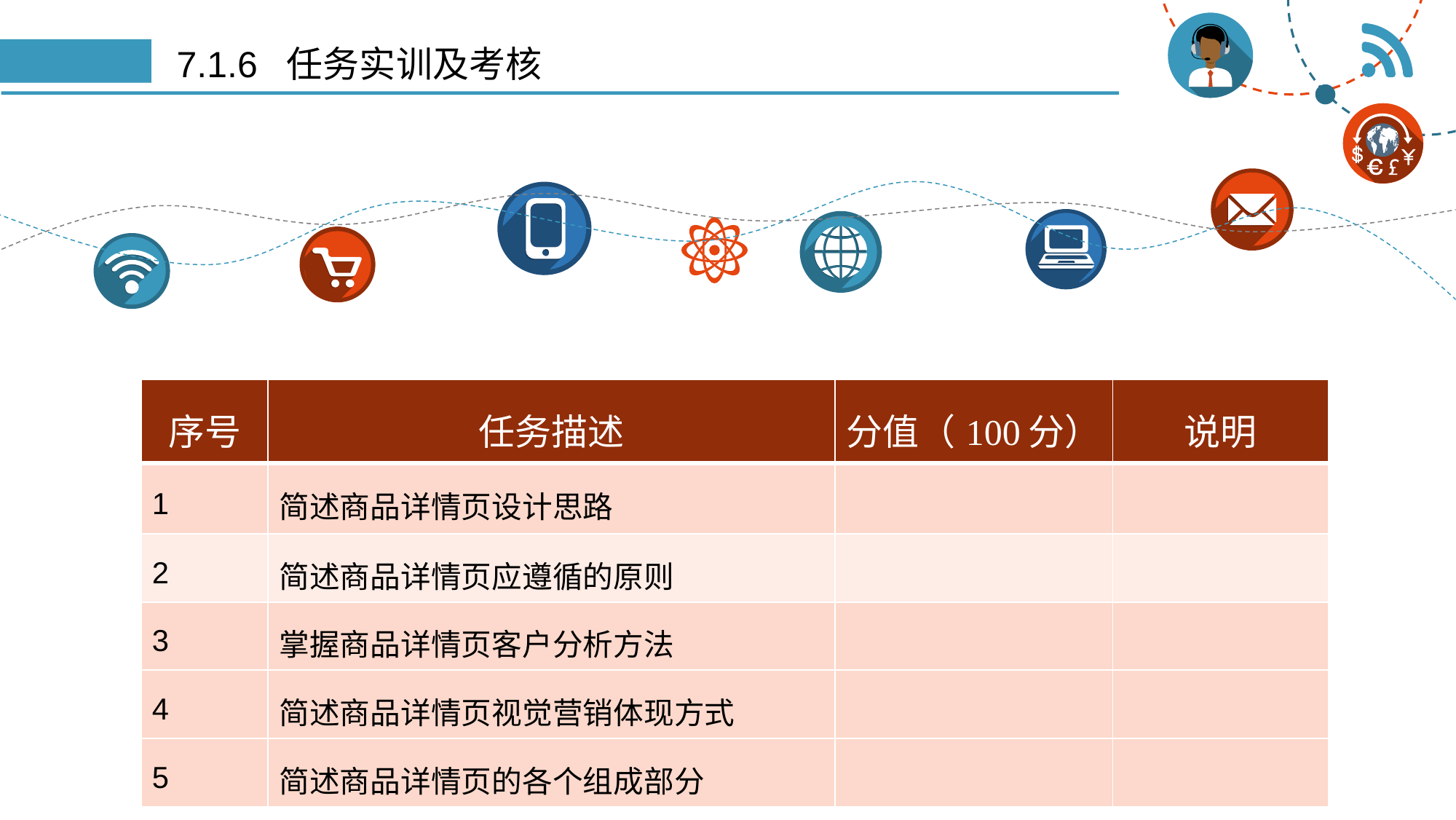

# 7.1.6  任务实训及考核

| 序号 | 任务描述 | 分值（100分） | 说明 |
| --- | --- | --- | --- |
| 1 | 简述商品详情页设计思路 |  |  |
| 2 | 简述商品详情页应遵循的原则 |  |  |
| 3 | 掌握商品详情页客户分析方法 |  |  |
| 4 | 简述商品详情页视觉营销体现方式 |  |  |
| 5 | 简述商品详情页的各个组成部分 |  |  |